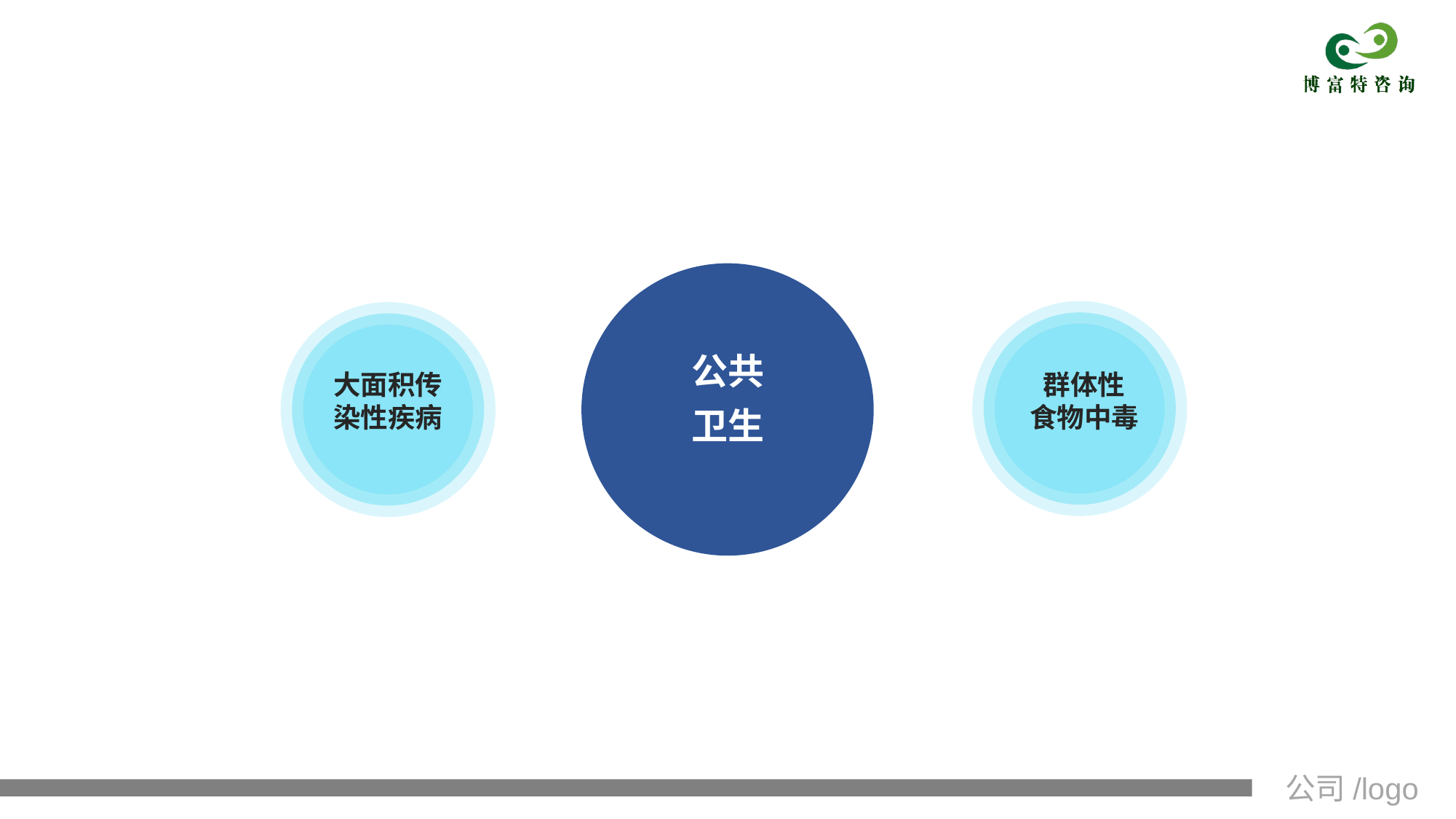

公共
卫生
群体性
食物中毒
大面积传
染性疾病
公司/logo